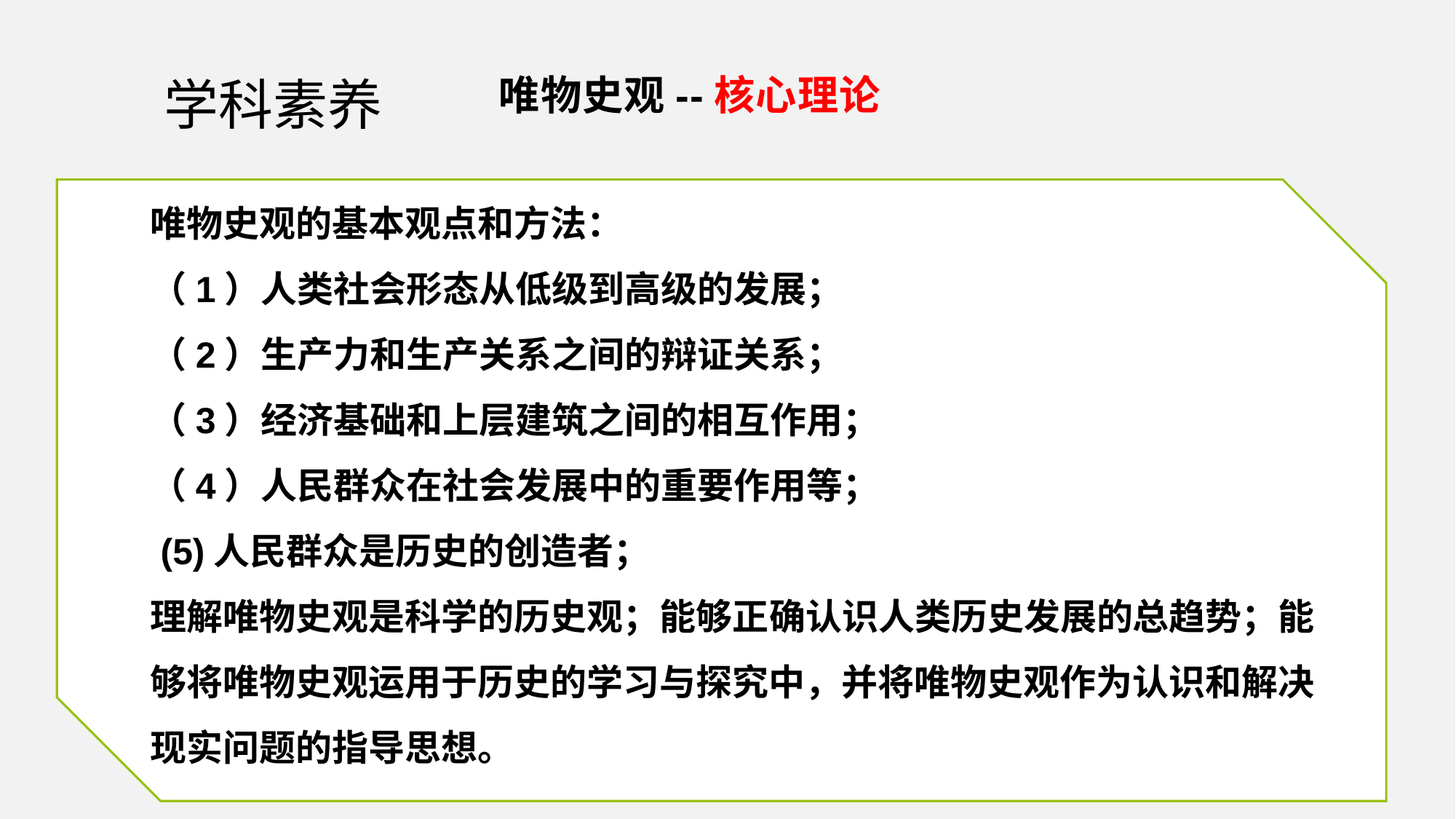

学科素养
唯物史观--核心理论
唯物史观的基本观点和方法：
（1）人类社会形态从低级到高级的发展；
（2）生产力和生产关系之间的辩证关系；
（3）经济基础和上层建筑之间的相互作用；
（4）人民群众在社会发展中的重要作用等；
 (5)人民群众是历史的创造者；
理解唯物史观是科学的历史观；能够正确认识人类历史发展的总趋势；能够将唯物史观运用于历史的学习与探究中，并将唯物史观作为认识和解决现实问题的指导思想。

第三招